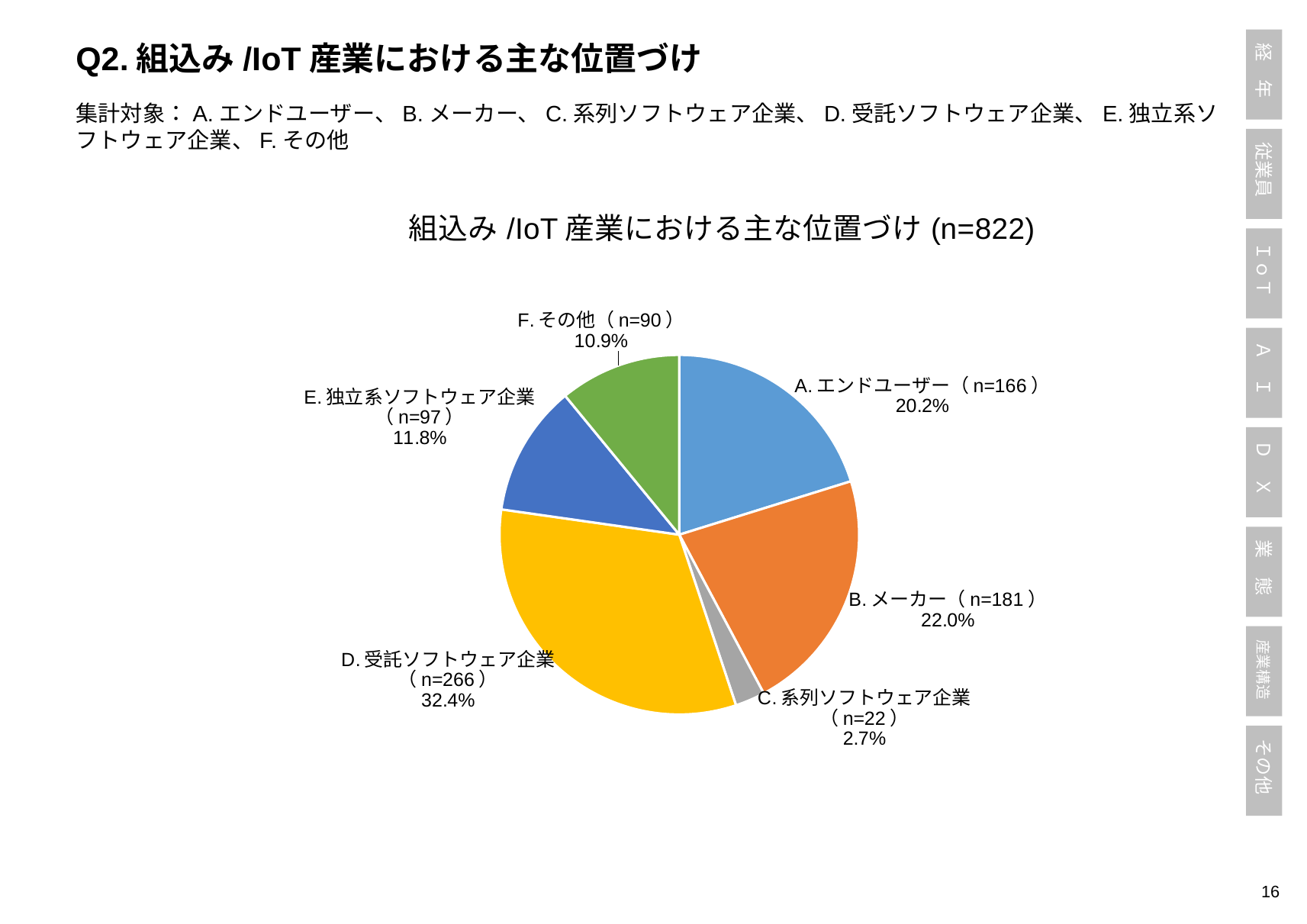

Q2.組込み/IoT産業における主な位置づけ
集計対象：A.エンドユーザー、B.メーカー、C.系列ソフトウェア企業、D.受託ソフトウェア企業、E.独立系ソフトウェア企業、F.その他

[unsupported chart]

16